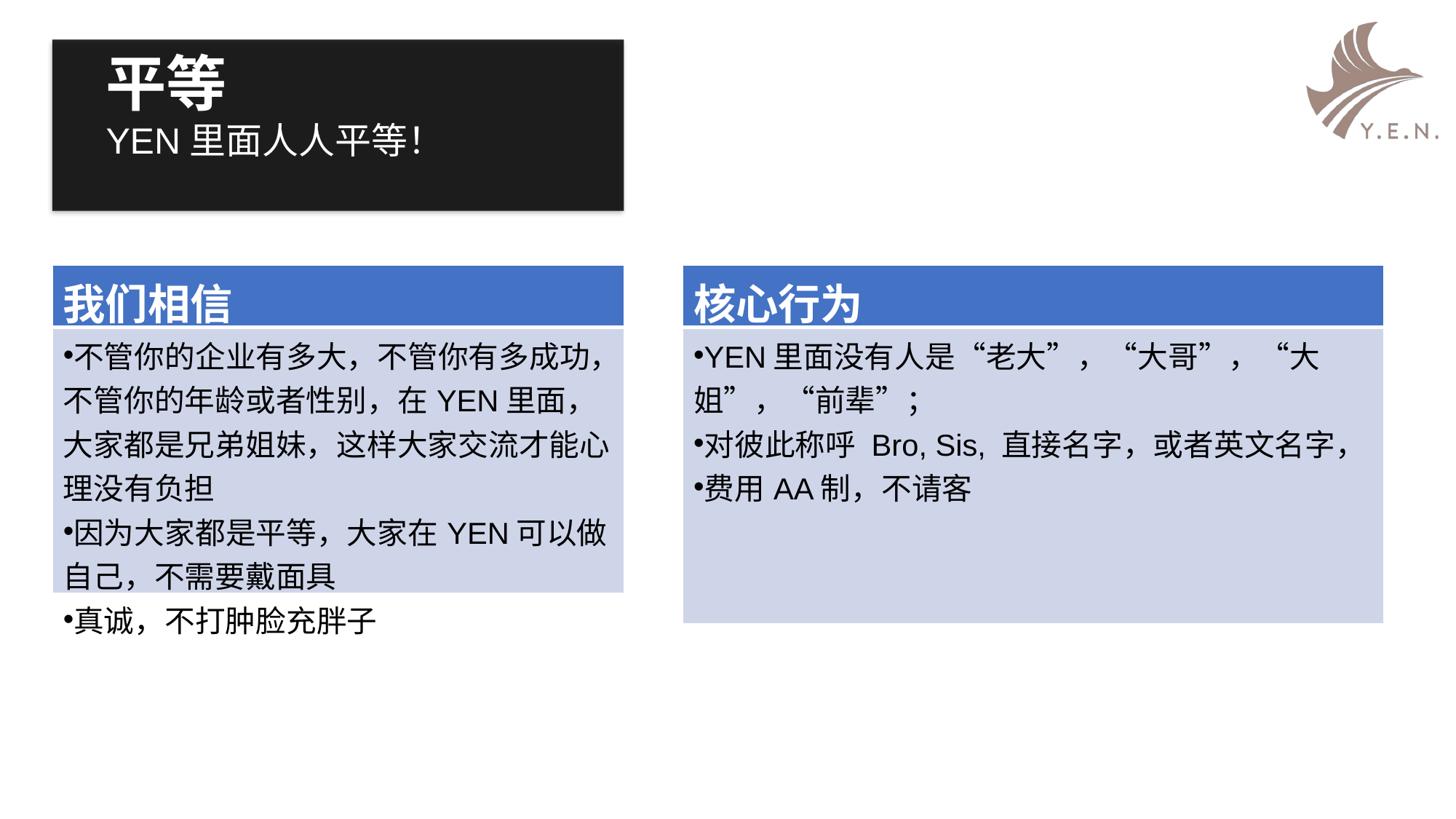

平等
YEN里面人人平等！
| 我们相信 |
| --- |
| 不管你的企业有多大，不管你有多成功，不管你的年龄或者性别，在YEN里面，大家都是兄弟姐妹，这样大家交流才能心理没有负担 因为大家都是平等，大家在YEN可以做自己，不需要戴面具 真诚，不打肿脸充胖子 |
| 核心行为 |
| --- |
| YEN里面没有人是“老大”，“大哥”，“大姐”，“前辈”； 对彼此称呼 Bro, Sis, 直接名字，或者英文名字， 费用AA制，不请客 |